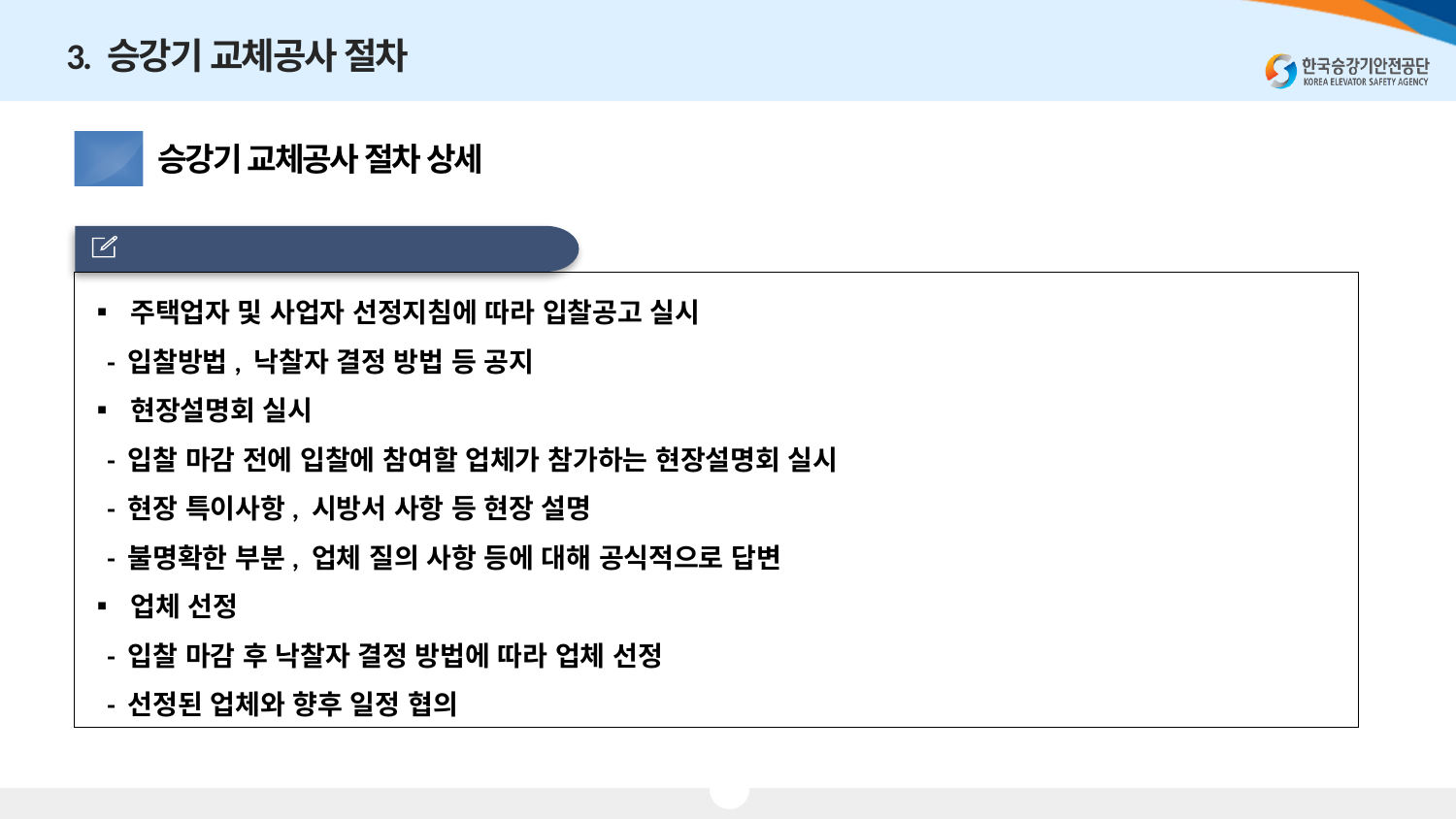

3. 승강기 교체공사 절차
승강기 교체공사 절차 상세
3.2
    업체 입찰공고/현장설명회/업체선정

▪ 주택업자 및 사업자 선정지침에 따라 입찰공고 실시
   - 입찰방법, 낙찰자 결정 방법 등 공지
▪ 현장설명회 실시
   - 입찰 마감 전에 입찰에 참여할 업체가 참가하는 현장설명회 실시
   - 현장 특이사항, 시방서 사항 등 현장 설명
   - 불명확한 부분, 업체 질의 사항 등에 대해 공식적으로 답변
▪ 업체 선정
   - 입찰 마감 후 낙찰자 결정 방법에 따라 업체 선정
   - 선정된 업체와 향후 일정 협의